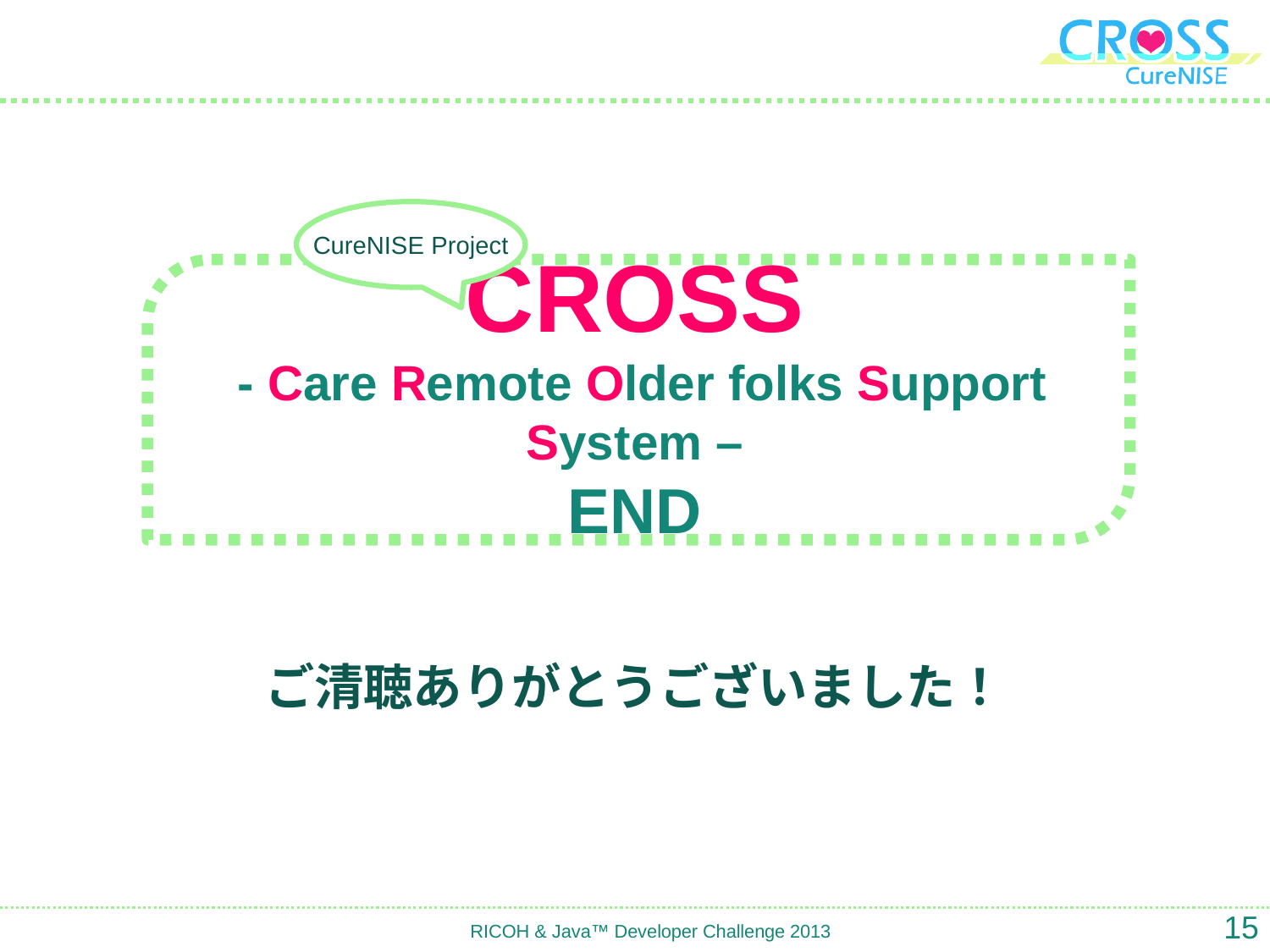

CureNISE Project
# CROSS - Care Remote Older folks Support System – END
ご清聴ありがとうございました！
15
RICOH & Java™ Developer Challenge 2013